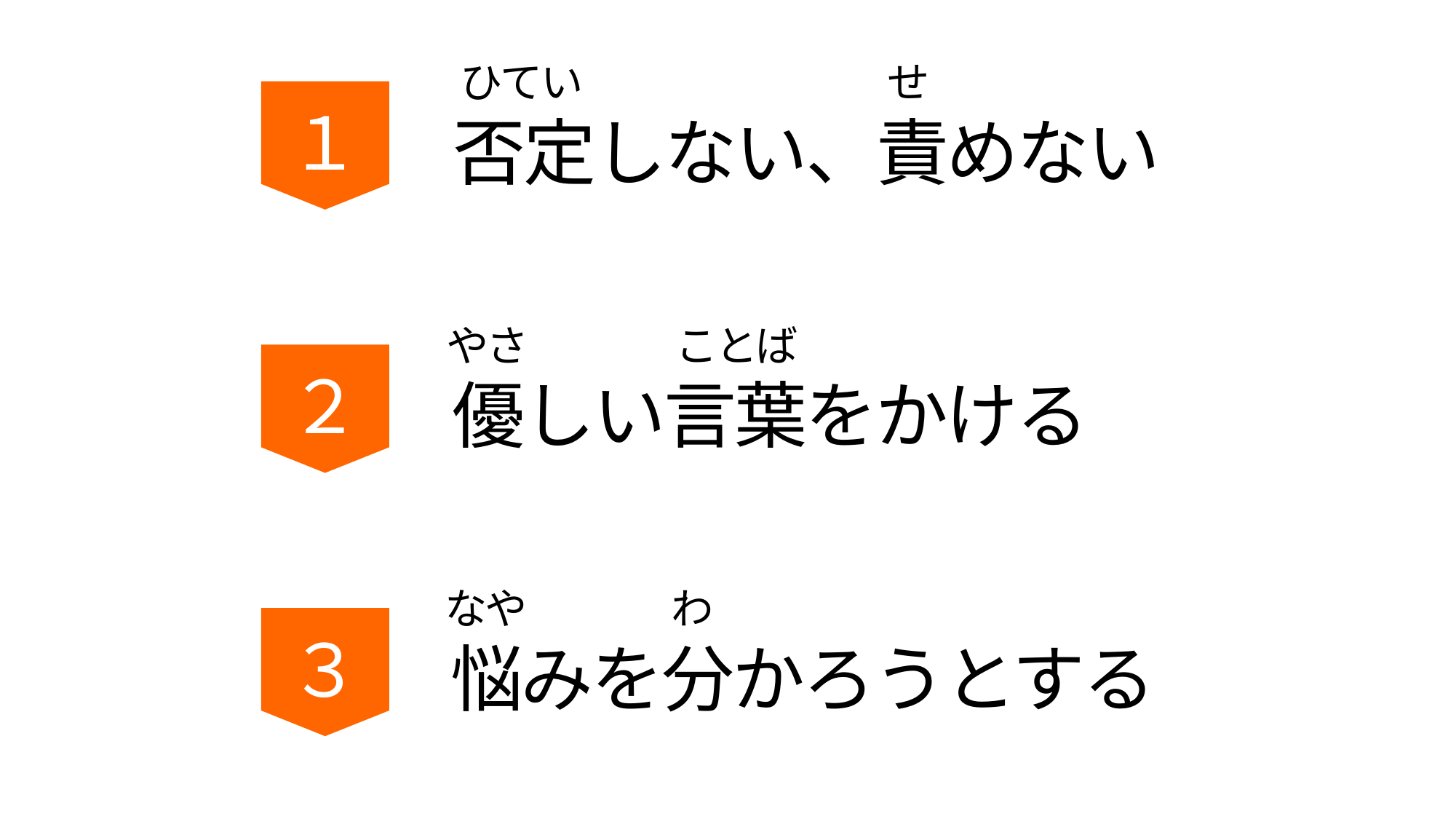

ひてい
せ
否定しない、責めない
１
やさ
ことば
優しい言葉をかける
２
なや
わ
悩みを分かろうとする
３